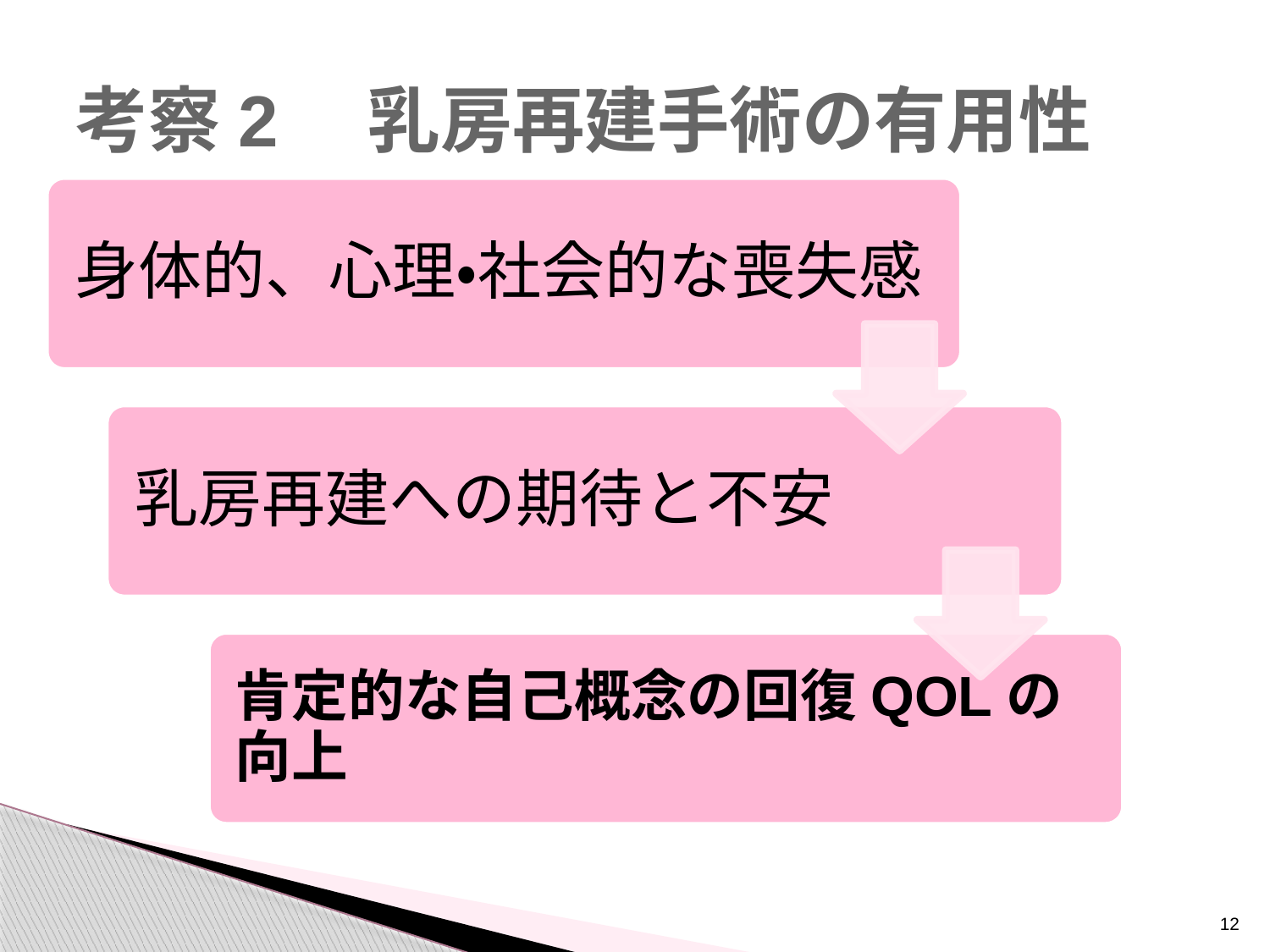

# 考察2　乳房再建手術の有用性
身体的、心理・社会的な喪失感
乳房再建への期待と不安
肯定的な自己概念の回復QOLの向上

12